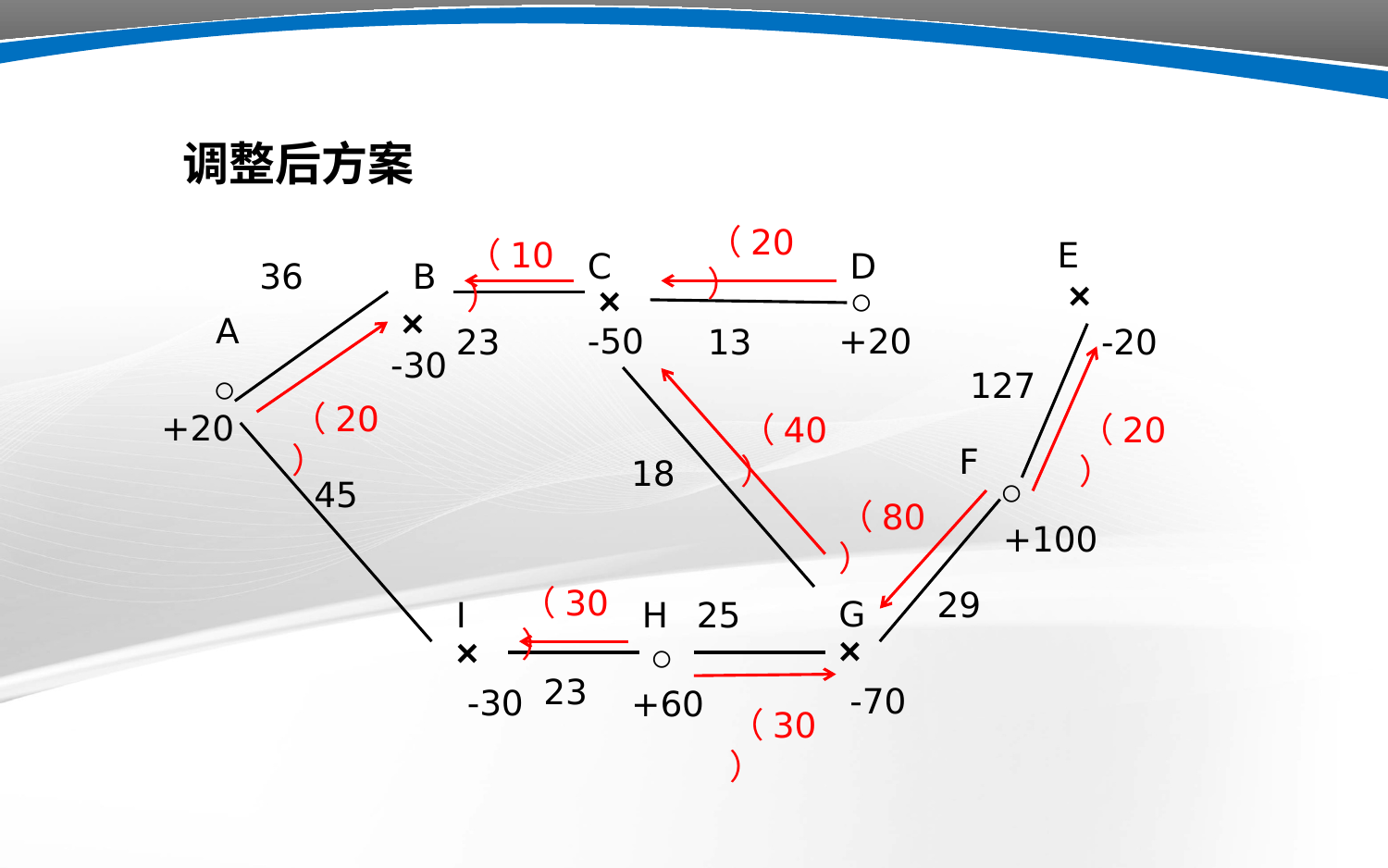

调整后方案
（20）
E
C
D
B
×
×
○
×
A
-50
+20
-20
-30
○
+20
F
○
+100
G
×
-70
（10）
36
23
13
127
（20）
（40）
（20）
18
45
（80）
（30）
29
I
H
25
×
○
23
-30
+60
（30）